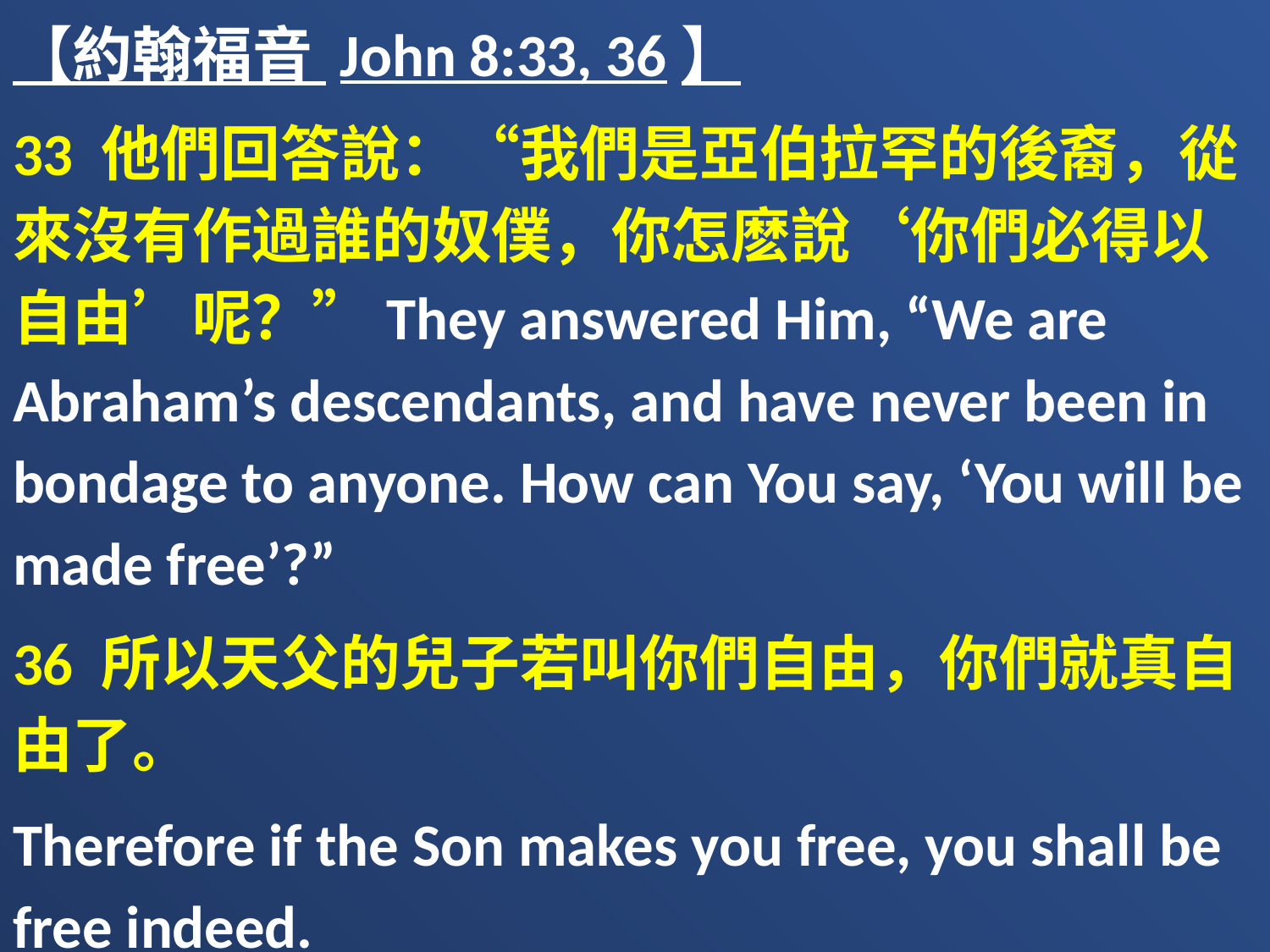

【約翰福音 John 8:33, 36】
33 他們回答說：“我們是亞伯拉罕的後裔，從來沒有作過誰的奴僕，你怎麽說‘你們必得以自由’呢？”They answered Him, “We are Abraham’s descendants, and have never been in bondage to anyone. How can You say, ‘You will be made free’?”
36 所以天父的兒子若叫你們自由，你們就真自由了。
Therefore if the Son makes you free, you shall be free indeed.